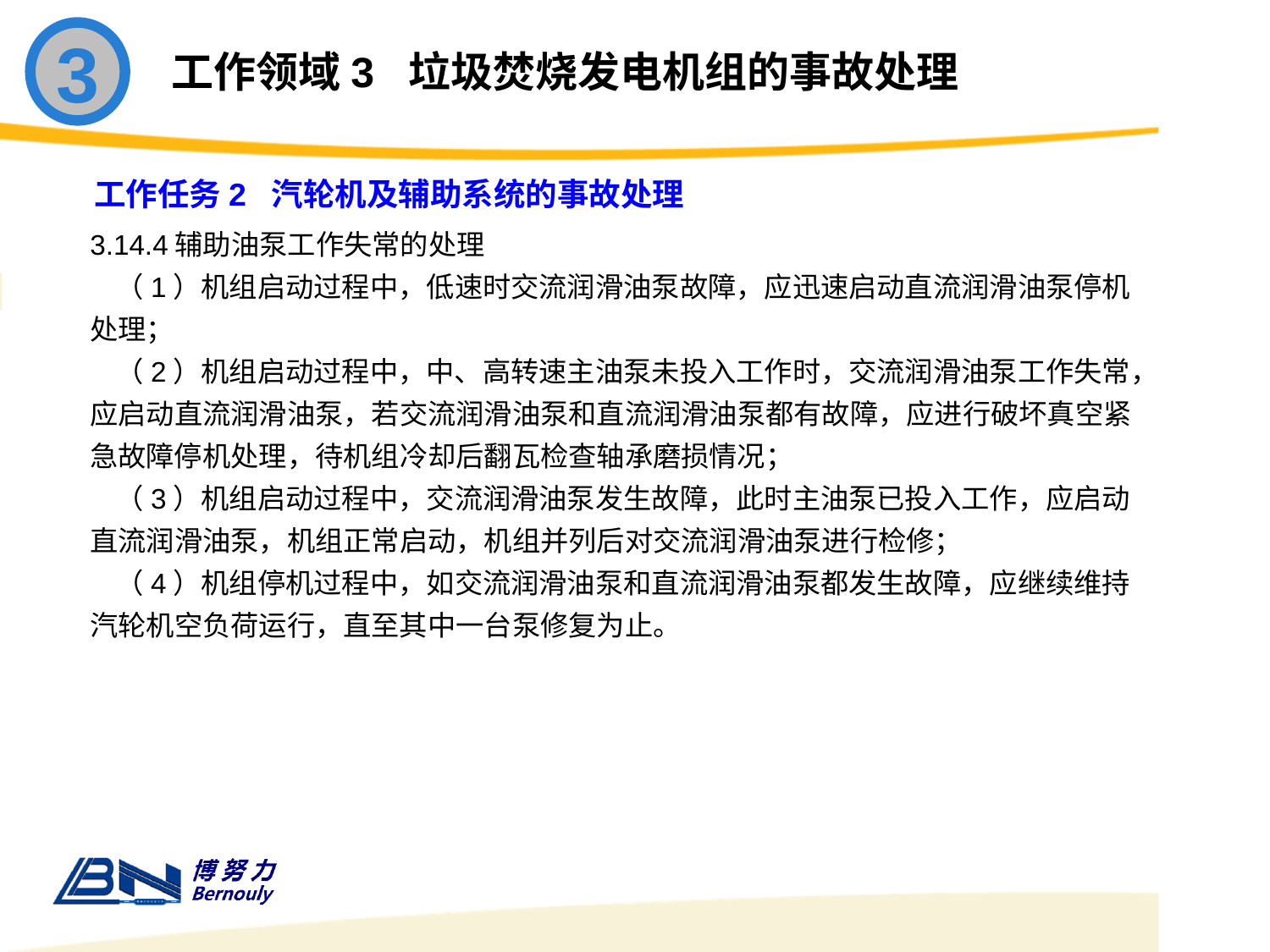

3
工作领域3  垃圾焚烧发电机组的事故处理
工作任务2  汽轮机及辅助系统的事故处理
3.14.4辅助油泵工作失常的处理
   （1）机组启动过程中，低速时交流润滑油泵故障，应迅速启动直流润滑油泵停机处理；
   （2）机组启动过程中，中、高转速主油泵未投入工作时，交流润滑油泵工作失常，应启动直流润滑油泵，若交流润滑油泵和直流润滑油泵都有故障，应进行破坏真空紧急故障停机处理，待机组冷却后翻瓦检查轴承磨损情况；
   （3）机组启动过程中，交流润滑油泵发生故障，此时主油泵已投入工作，应启动直流润滑油泵，机组正常启动，机组并列后对交流润滑油泵进行检修；
   （4）机组停机过程中，如交流润滑油泵和直流润滑油泵都发生故障，应继续维持汽轮机空负荷运行，直至其中一台泵修复为止。